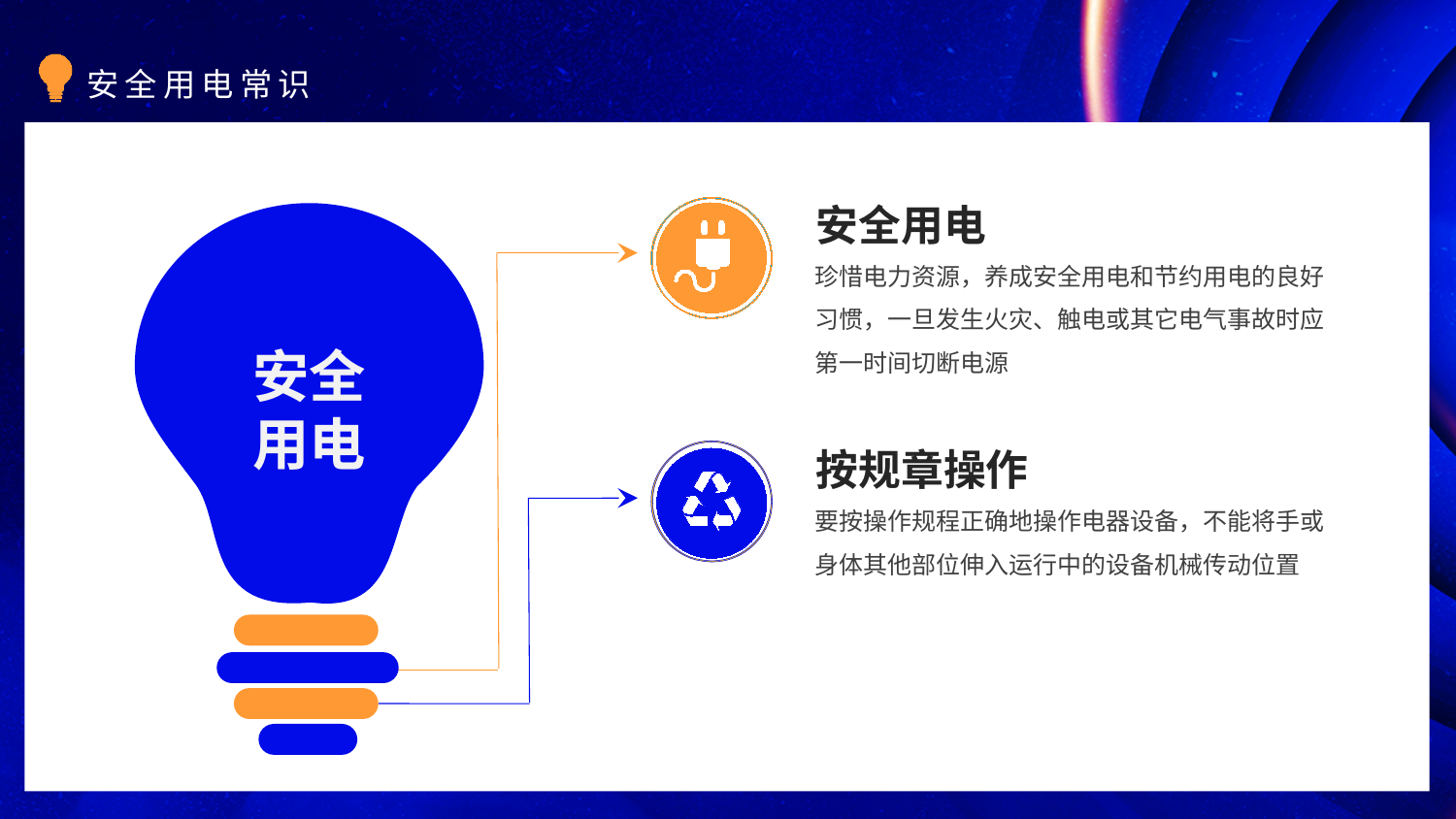

安全用电

安全
用电

珍惜电力资源，养成安全用电和节约用电的良好习惯，一旦发生火灾、触电或其它电气事故时应第一时间切断电源

按规章操作
要按操作规程正确地操作电器设备，不能将手或身体其他部位伸入运行中的设备机械传动位置